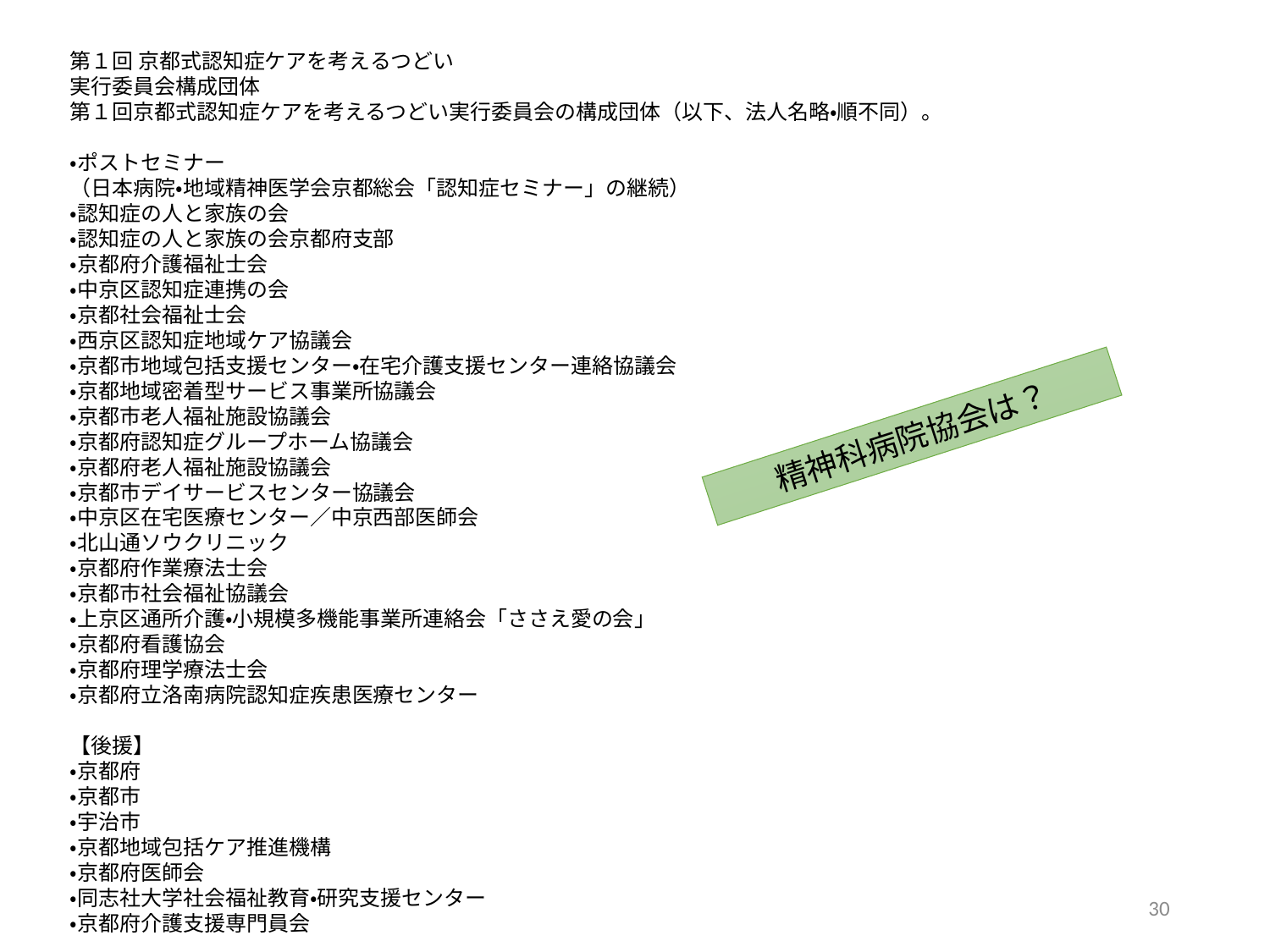

第１回 京都式認知症ケアを考えるつどい
実行委員会構成団体
第１回京都式認知症ケアを考えるつどい実行委員会の構成団体（以下、法人名略・順不同）。

・ポストセミナー
（日本病院・地域精神医学会京都総会「認知症セミナー」の継続）
・認知症の人と家族の会
・認知症の人と家族の会京都府支部
・京都府介護福祉士会
・中京区認知症連携の会
・京都社会福祉士会
・西京区認知症地域ケア協議会
・京都市地域包括支援センター・在宅介護支援センター連絡協議会
・京都地域密着型サービス事業所協議会
・京都市老人福祉施設協議会
・京都府認知症グループホーム協議会
・京都府老人福祉施設協議会
・京都市デイサービスセンター協議会
・中京区在宅医療センター／中京西部医師会
・北山通ソウクリニック
・京都府作業療法士会
・京都市社会福祉協議会
・上京区通所介護・小規模多機能事業所連絡会「ささえ愛の会」
・京都府看護協会
・京都府理学療法士会
・京都府立洛南病院認知症疾患医療センター

【後援】
・京都府
・京都市
・宇治市
・京都地域包括ケア推進機構
・京都府医師会
・同志社大学社会福祉教育・研究支援センター
・京都府介護支援専門員会
精神科病院協会は？
30